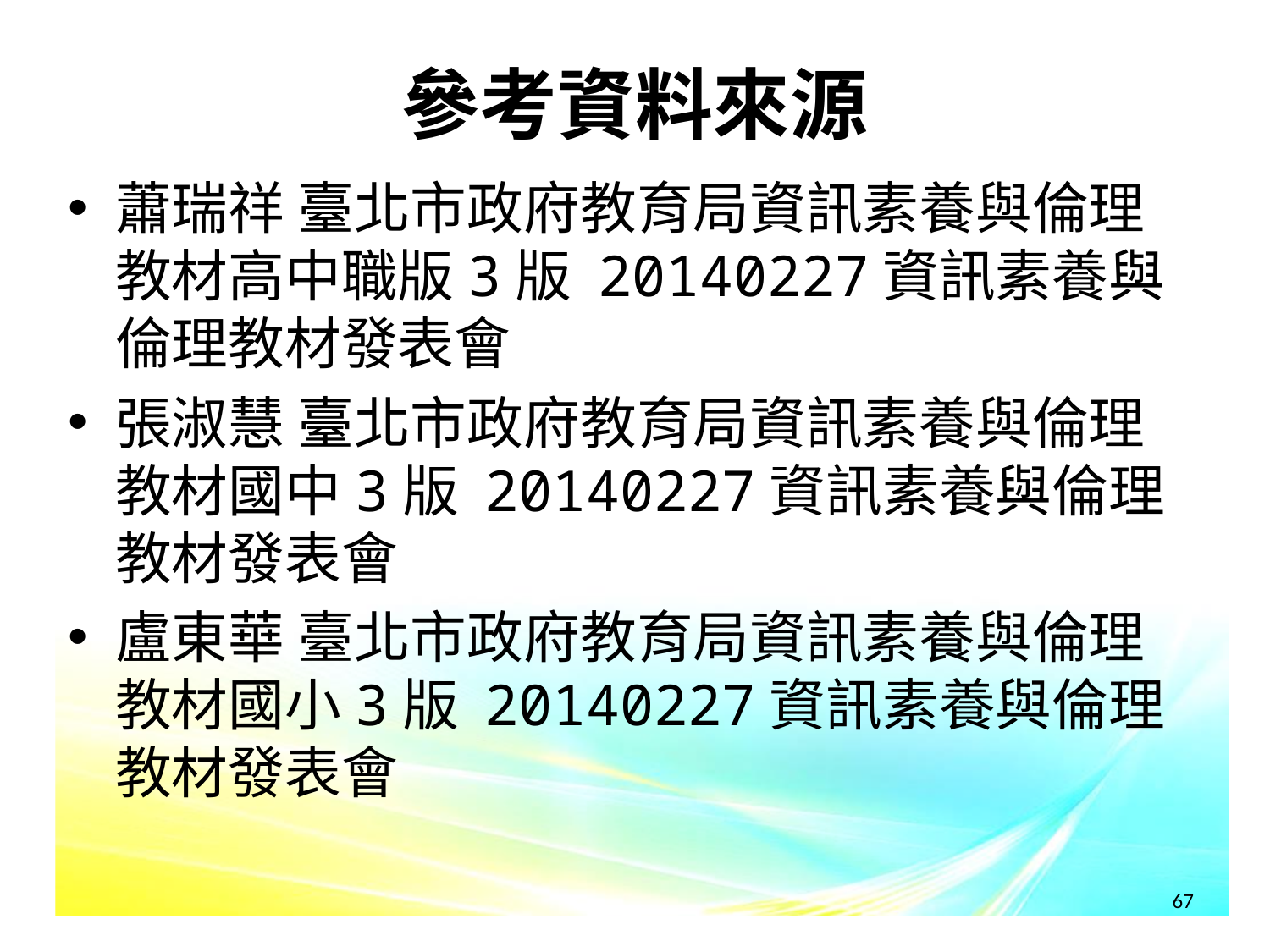

# 參考資料來源
蕭瑞祥 臺北市政府教育局資訊素養與倫理教材高中職版3版 20140227資訊素養與倫理教材發表會
張淑慧 臺北市政府教育局資訊素養與倫理教材國中3版 20140227資訊素養與倫理教材發表會
盧東華 臺北市政府教育局資訊素養與倫理教材國小3版 20140227資訊素養與倫理教材發表會
67